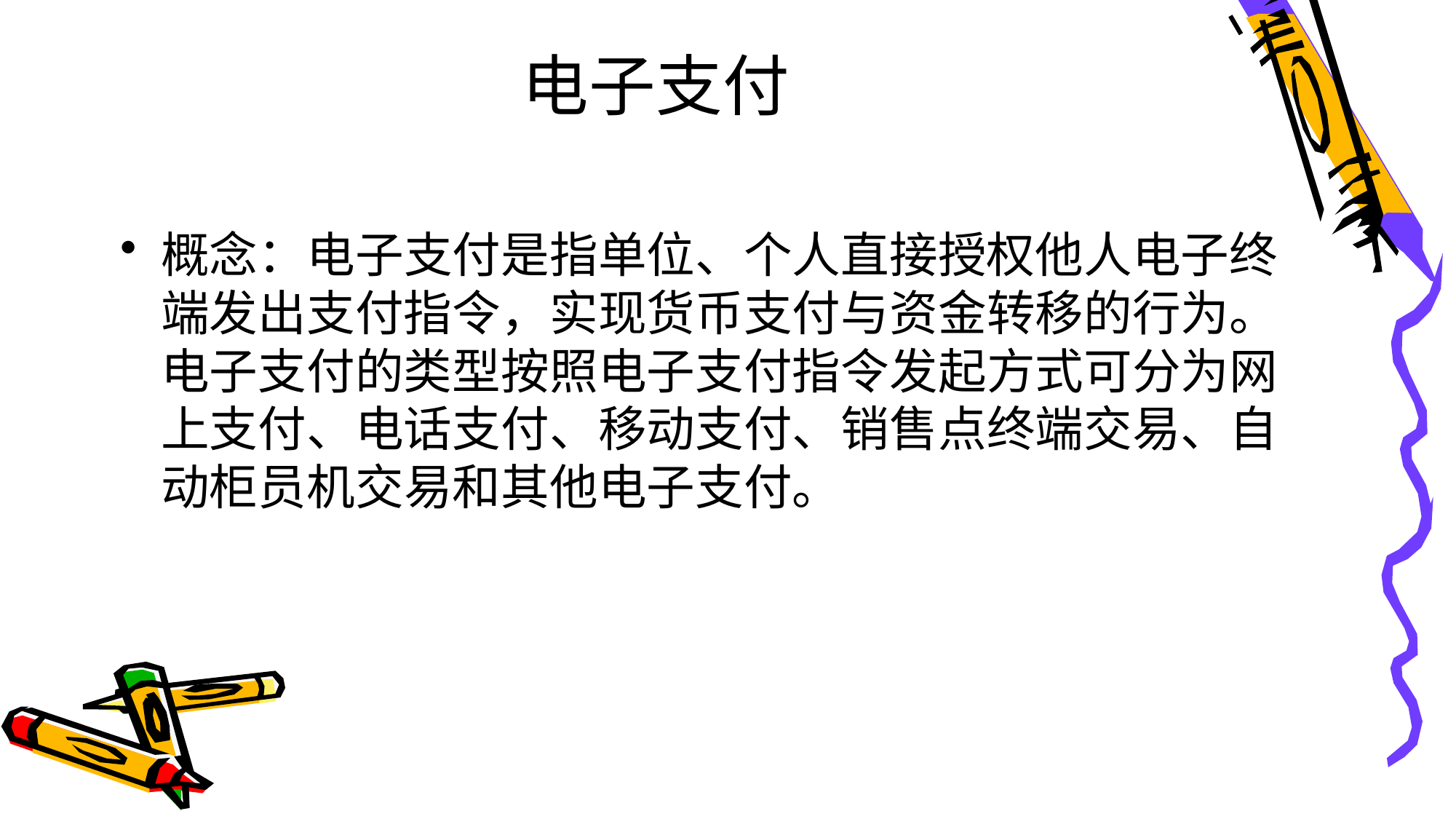

# 电子支付
概念：电子支付是指单位、个人直接授权他人电子终端发出支付指令，实现货币支付与资金转移的行为。电子支付的类型按照电子支付指令发起方式可分为网上支付、电话支付、移动支付、销售点终端交易、自动柜员机交易和其他电子支付。